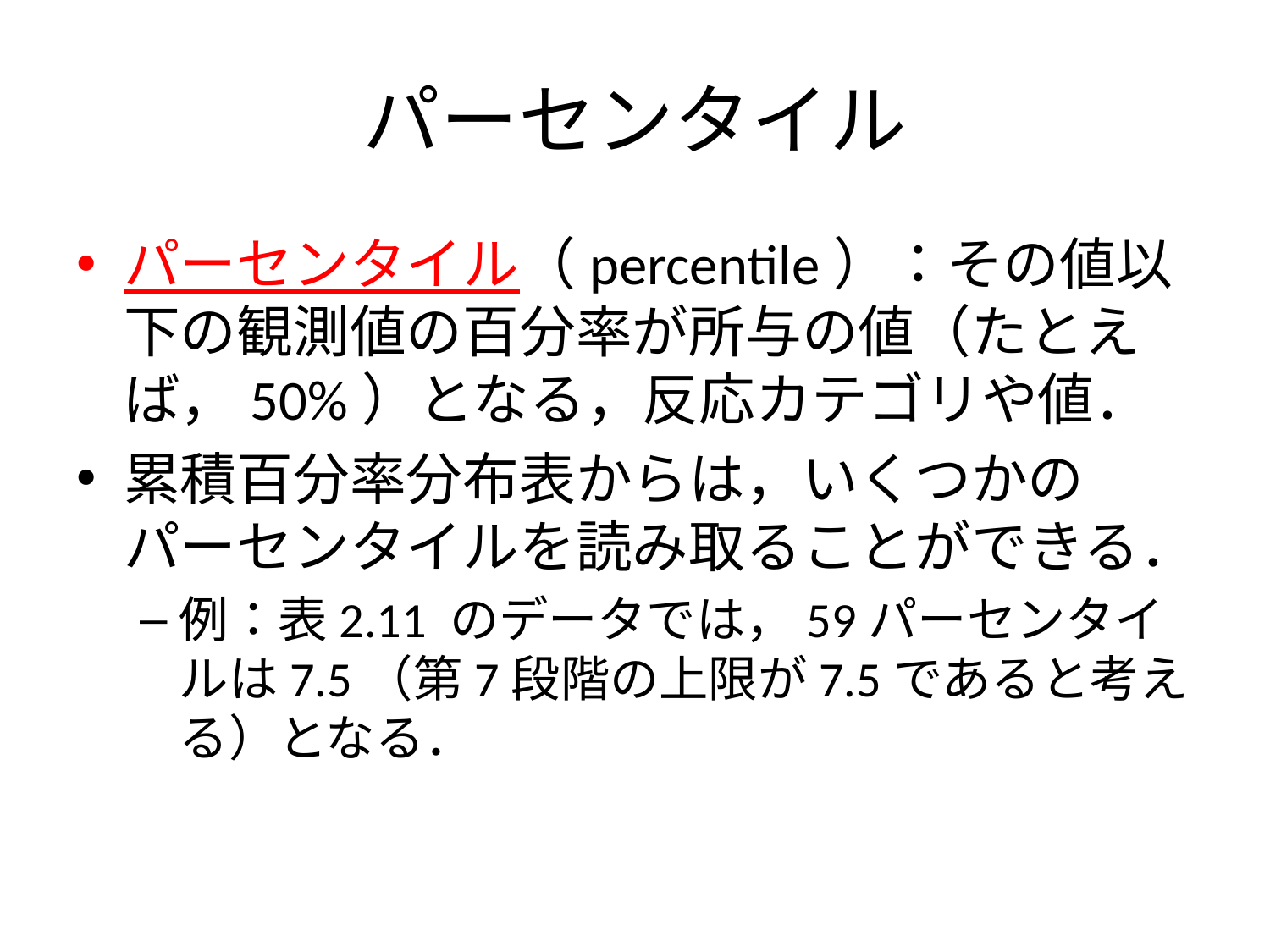

# パーセンタイル
パーセンタイル（percentile）：その値以下の観測値の百分率が所与の値（たとえば，50%）となる，反応カテゴリや値．
累積百分率分布表からは，いくつかのパーセンタイルを読み取ることができる．
例：表2.11 のデータでは，59パーセンタイルは7.5（第7段階の上限が7.5であると考える）となる．